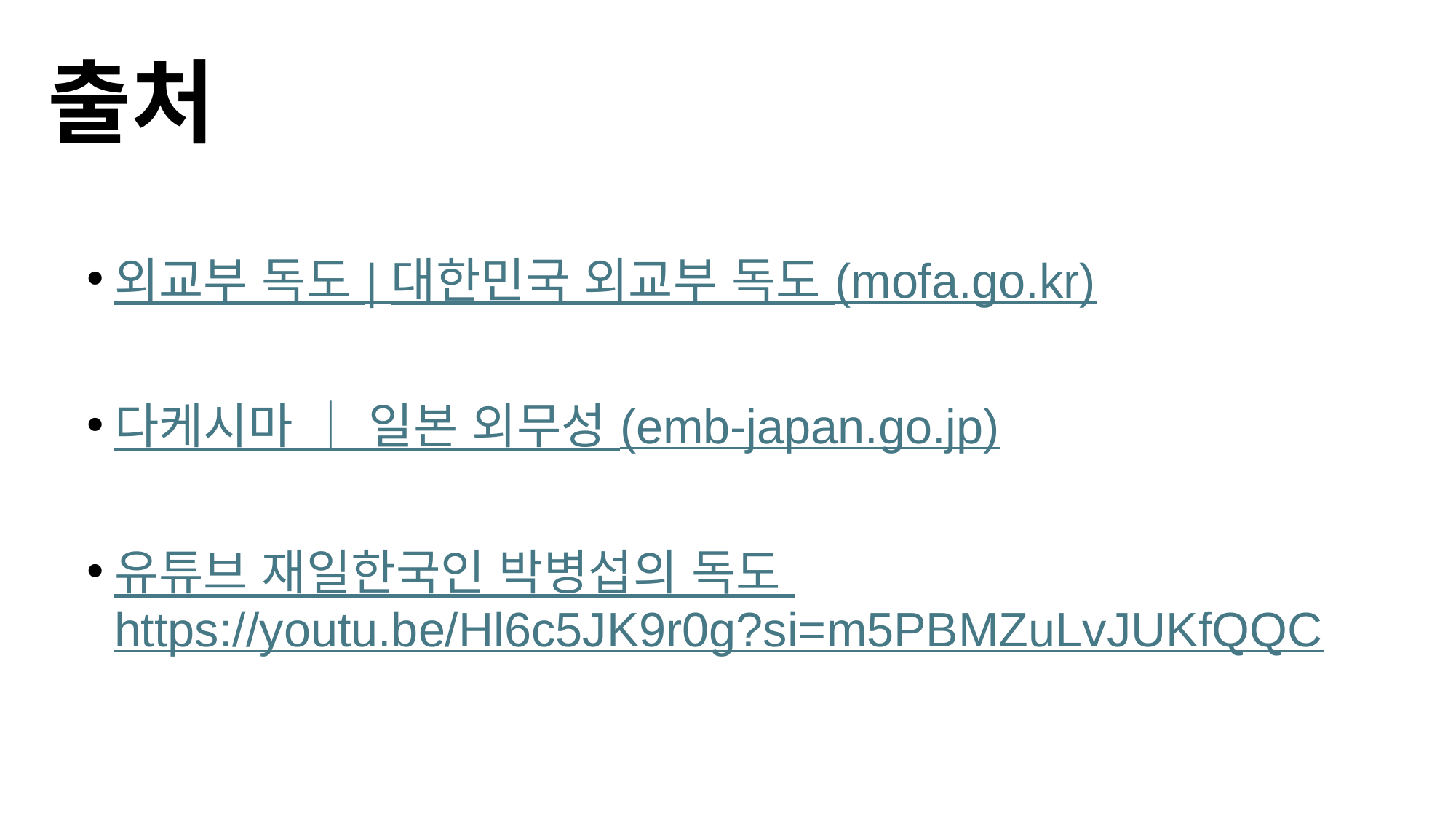

# 출처
외교부 독도 | 대한민국 외교부 독도 (mofa.go.kr)

다케시마 ｜ 일본 외무성 (emb-japan.go.jp)

유튜브 재일한국인 박병섭의 독도 https://youtu.be/Hl6c5JK9r0g?si=m5PBMZuLvJUKfQQC